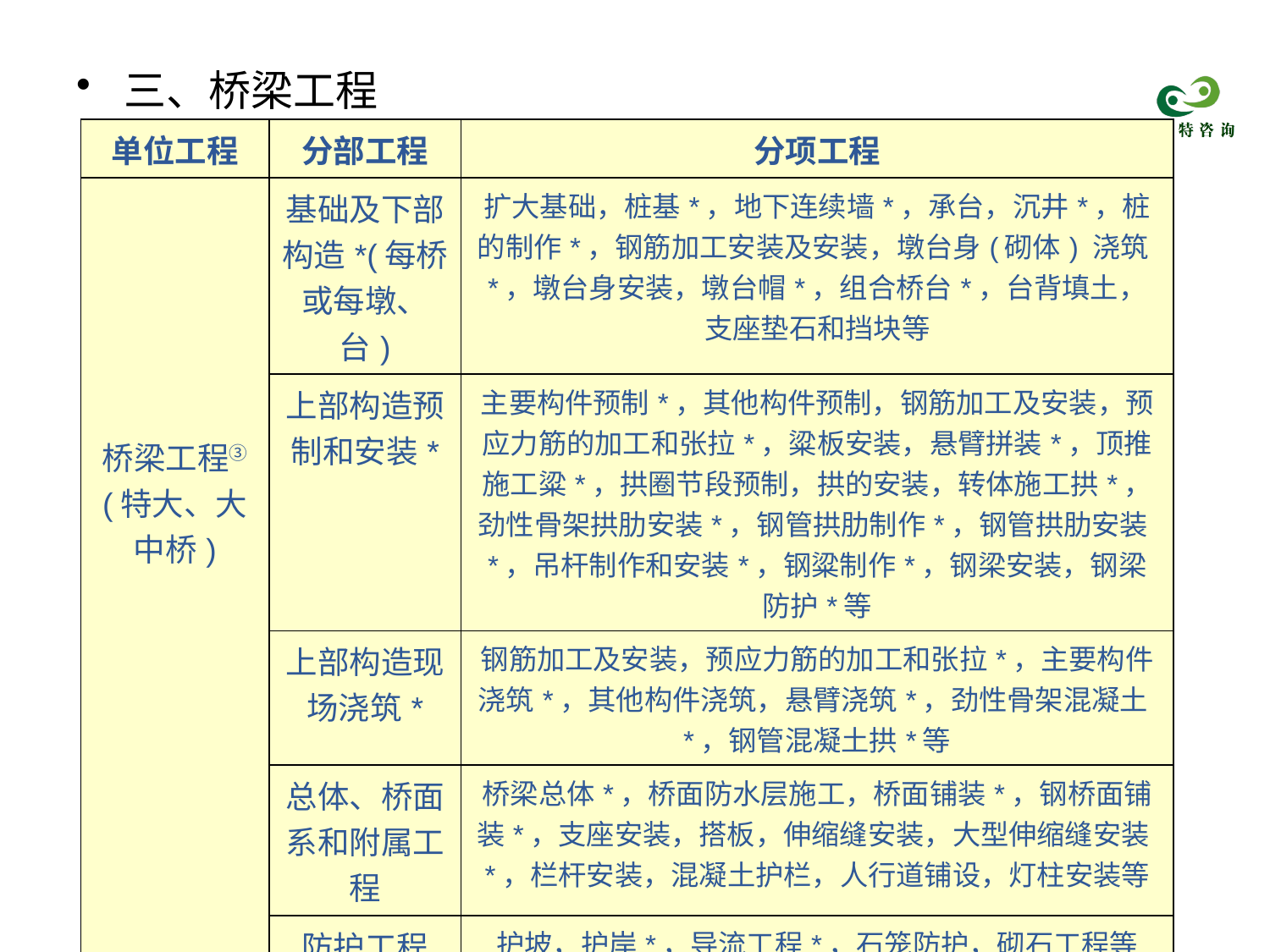

三、桥梁工程
| 单位工程 | 分部工程 | 分项工程 |
| --- | --- | --- |
| 桥梁工程③ (特大、大中桥) | 基础及下部构造\*(每桥或每墩、台) | 扩大基础，桩基\*，地下连续墙\*，承台，沉井\*，桩的制作\*，钢筋加工安装及安装，墩台身(砌体) 浇筑\*，墩台身安装，墩台帽\*，组合桥台\*，台背填土，支座垫石和挡块等 |
|  | 上部构造预制和安装\* | 主要构件预制\*，其他构件预制，钢筋加工及安装，预应力筋的加工和张拉\*，粱板安装，悬臂拼装\*，顶推施工粱\*，拱圈节段预制，拱的安装，转体施工拱\*，劲性骨架拱肋安装\*，钢管拱肋制作\*，钢管拱肋安装\*，吊杆制作和安装\*，钢粱制作\*，钢梁安装，钢梁防护\*等 |
|  | 上部构造现场浇筑\* | 钢筋加工及安装，预应力筋的加工和张拉\*，主要构件浇筑\*，其他构件浇筑，悬臂浇筑\*，劲性骨架混凝土\*，钢管混凝土拱\*等 |
|  | 总体、桥面系和附属工程 | 桥梁总体\*，桥面防水层施工，桥面铺装\*，钢桥面铺装\*，支座安装，搭板，伸缩缝安装，大型伸缩缝安装\*，栏杆安装，混凝土护栏，人行道铺设，灯柱安装等 |
|  | 防护工程 | 护坡，护岸\*，导流工程\*，石笼防护，砌石工程等 |
|  | 引道工程 | 路基\*，路面\*，挡土墙\*，小桥\*，涵洞\*，护栏等 |